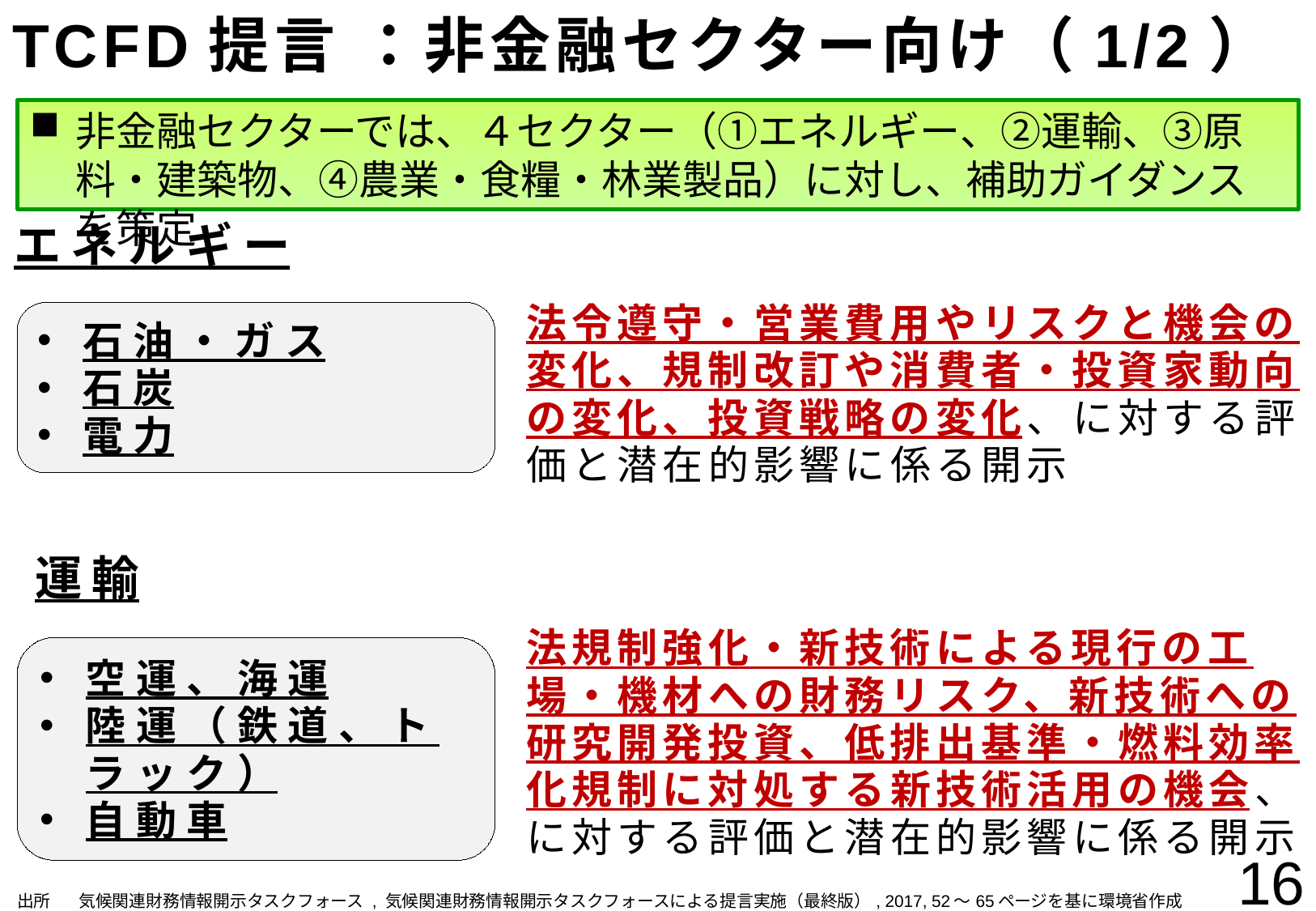

# TCFD提言 ：非金融セクター向け（1/2）
非金融セクターでは、４セクター（①エネルギー、②運輸、③原料・建築物、④農業・食糧・林業製品）に対し、補助ガイダンスを策定
エネルギー
法令遵守・営業費用やリスクと機会の変化、規制改訂や消費者・投資家動向の変化、投資戦略の変化、に対する評価と潜在的影響に係る開示
石油・ガス
石炭
電力
運輸
法規制強化・新技術による現行の工場・機材への財務リスク、新技術への研究開発投資、低排出基準・燃料効率化規制に対処する新技術活用の機会、に対する評価と潜在的影響に係る開示
空運、海運
陸運（鉄道、トラック）
自動車
16
| 出所 | 気候関連財務情報開示タスクフォース , 気候関連財務情報開示タスクフォースによる提言実施（最終版）, 2017, 52～65ページを基に環境省作成 |
| --- | --- |